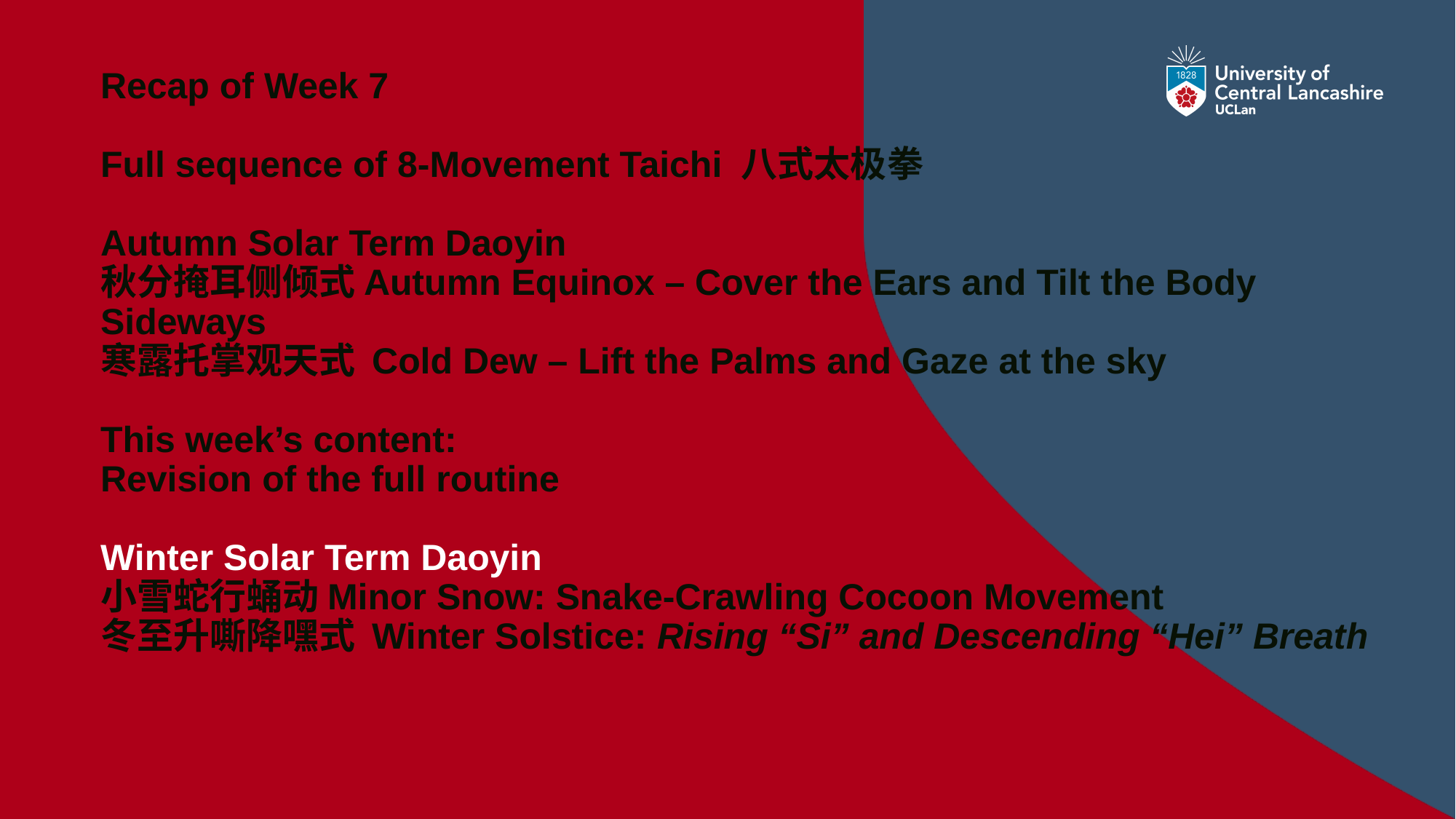

# Recap of Week 7 Full sequence of 8-Movement Taichi 八式太极拳 Autumn Solar Term Daoyin 秋分掩耳侧倾式Autumn Equinox – Cover the Ears and Tilt the Body Sideways 寒露托掌观天式 Cold Dew – Lift the Palms and Gaze at the sky This week’s content: Revision of the full routine Winter Solar Term Daoyin 小雪蛇行蛹动Minor Snow: Snake-Crawling Cocoon Movement 冬至升嘶降嘿式 Winter Solstice: Rising “Si” and Descending “Hei” Breath